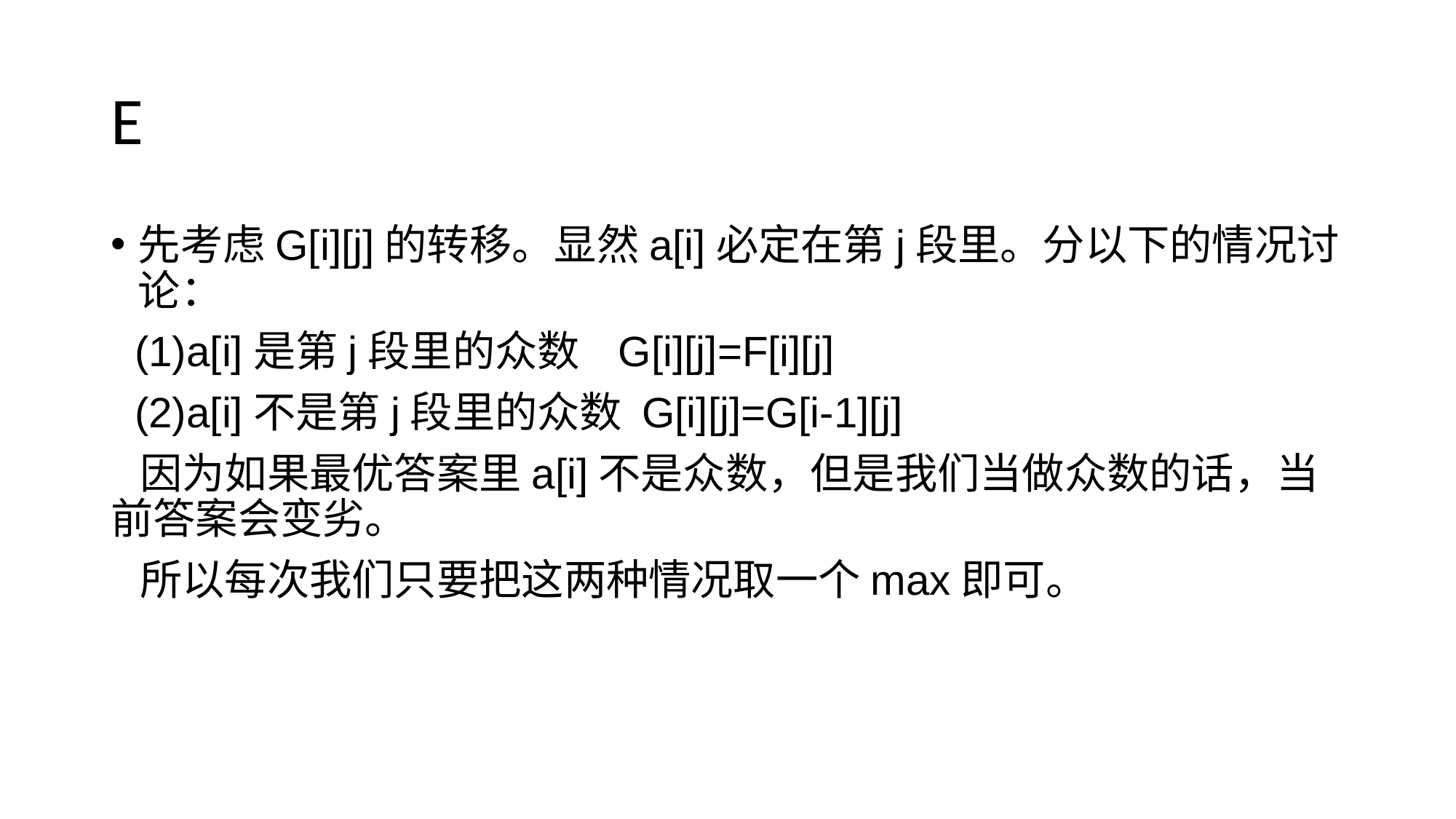

# E
先考虑G[i][j]的转移。显然a[i]必定在第j段里。分以下的情况讨论：
  (1)a[i]是第j段里的众数   G[i][j]=F[i][j]
  (2)a[i]不是第j段里的众数 G[i][j]=G[i-1][j]
  因为如果最优答案里a[i]不是众数，但是我们当做众数的话，当前答案会变劣。
  所以每次我们只要把这两种情况取一个max即可。